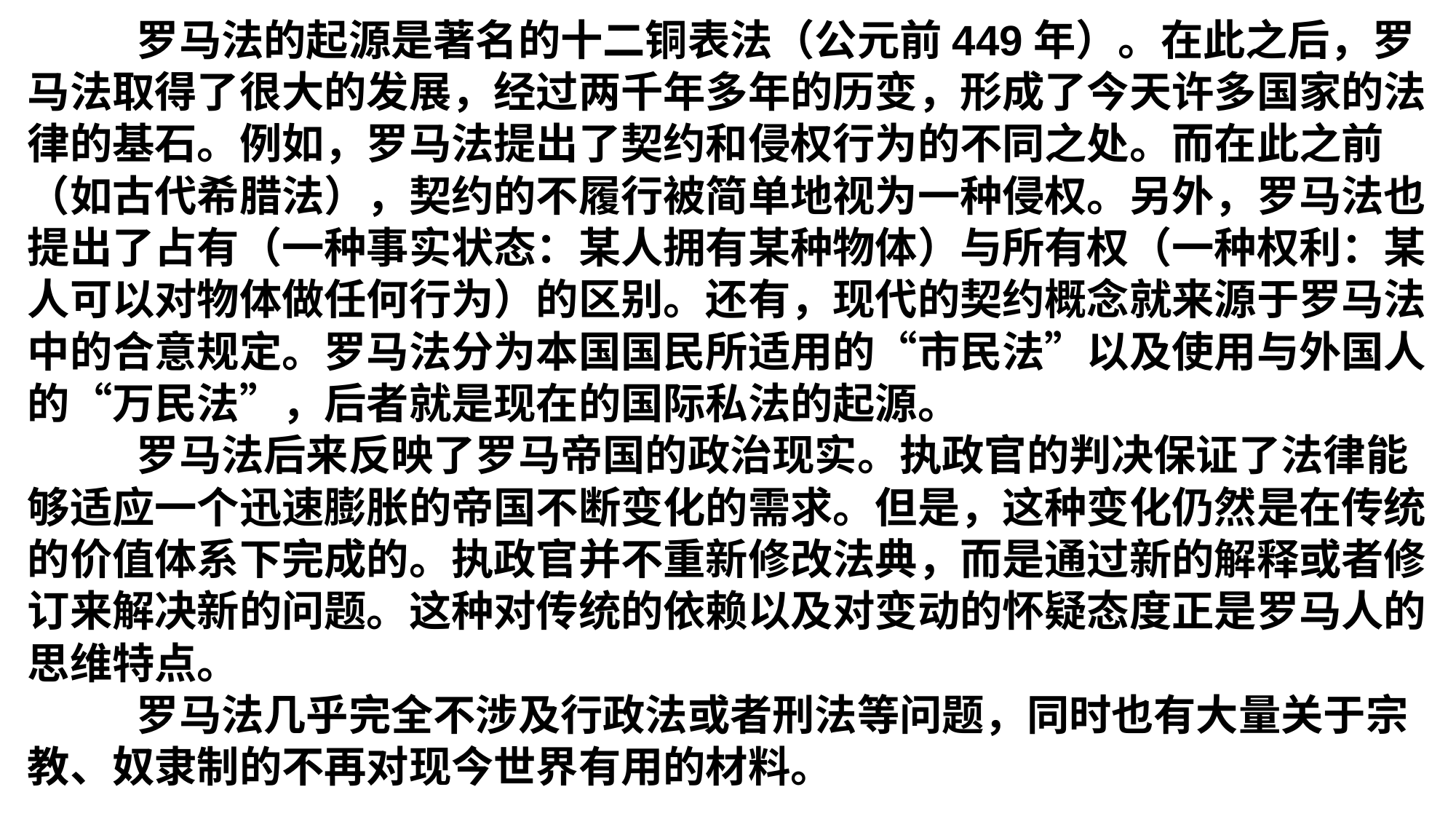

罗马法的起源是著名的十二铜表法（公元前449年）。在此之后，罗马法取得了很大的发展，经过两千年多年的历变，形成了今天许多国家的法律的基石。例如，罗马法提出了契约和侵权行为的不同之处。而在此之前（如古代希腊法），契约的不履行被简单地视为一种侵权。另外，罗马法也提出了占有（一种事实状态：某人拥有某种物体）与所有权（一种权利：某人可以对物体做任何行为）的区别。还有，现代的契约概念就来源于罗马法中的合意规定。罗马法分为本国国民所适用的“市民法”以及使用与外国人的“万民法”，后者就是现在的国际私法的起源。
	罗马法后来反映了罗马帝国的政治现实。执政官的判决保证了法律能够适应一个迅速膨胀的帝国不断变化的需求。但是，这种变化仍然是在传统的价值体系下完成的。执政官并不重新修改法典，而是通过新的解释或者修订来解决新的问题。这种对传统的依赖以及对变动的怀疑态度正是罗马人的思维特点。
	罗马法几乎完全不涉及行政法或者刑法等问题，同时也有大量关于宗教、奴隶制的不再对现今世界有用的材料。